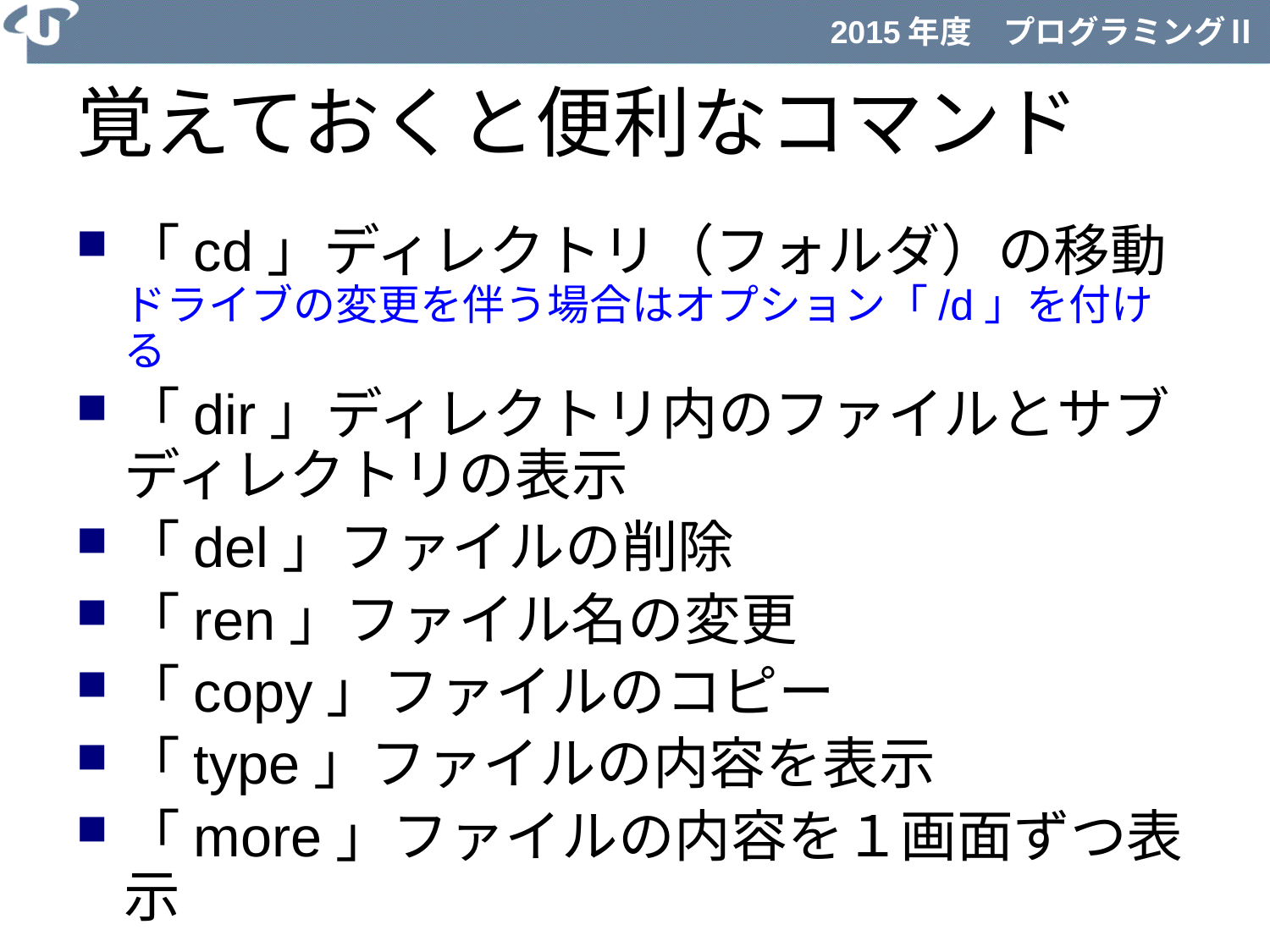

# 覚えておくと便利なコマンド
「cd」ディレクトリ（フォルダ）の移動
ドライブの変更を伴う場合はオプション「/d」を付ける
「dir」ディレクトリ内のファイルとサブディレクトリの表示
「del」ファイルの削除
「ren」ファイル名の変更
「copy」ファイルのコピー
「type」ファイルの内容を表示
「more」ファイルの内容を１画面ずつ表示